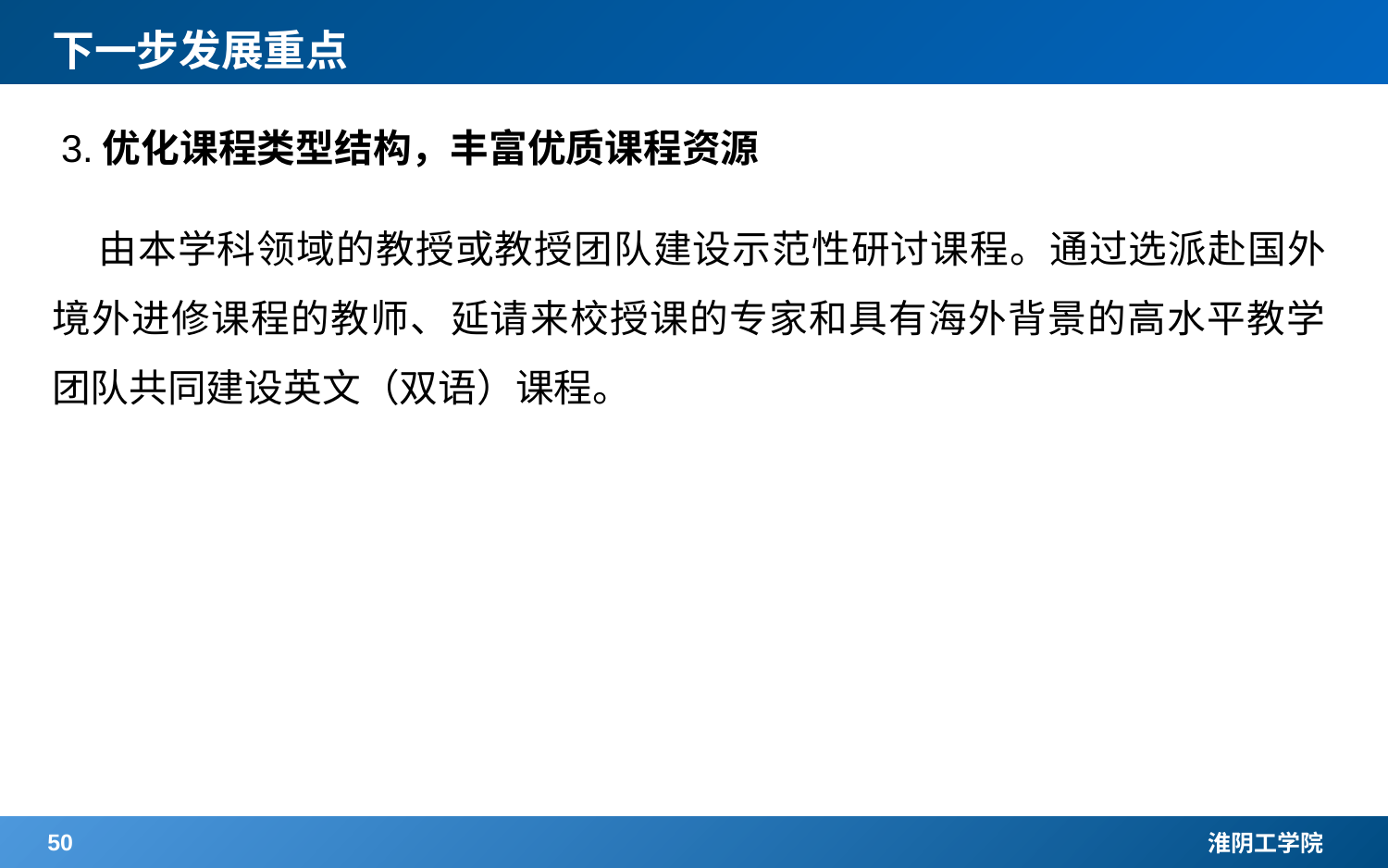

下一步发展重点
3.优化课程类型结构，丰富优质课程资源
由本学科领域的教授或教授团队建设示范性研讨课程。通过选派赴国外境外进修课程的教师、延请来校授课的专家和具有海外背景的高水平教学团队共同建设英文（双语）课程。